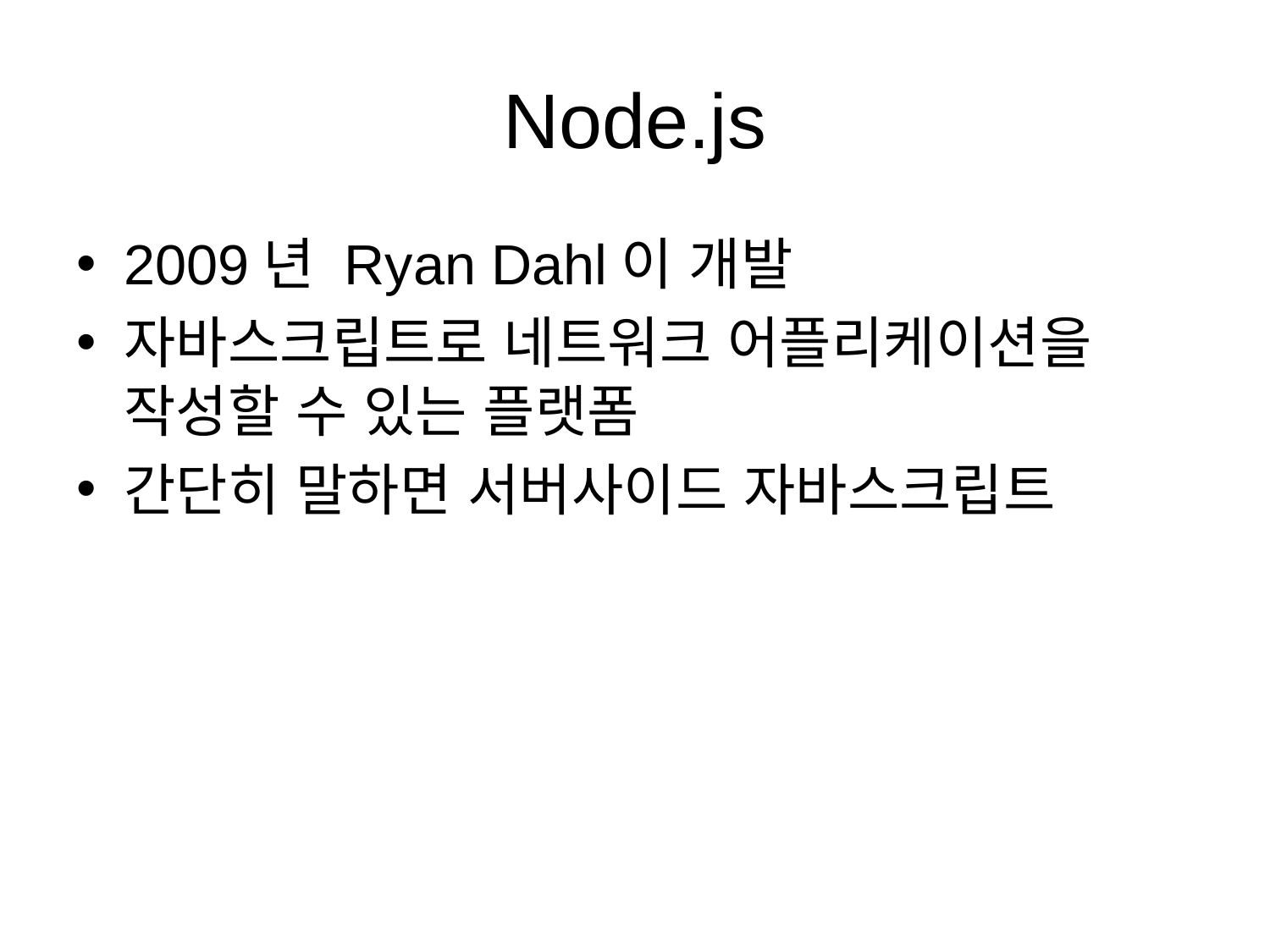

# Node.js
2009년 Ryan Dahl이 개발
자바스크립트로 네트워크 어플리케이션을 작성할 수 있는 플랫폼
간단히 말하면 서버사이드 자바스크립트